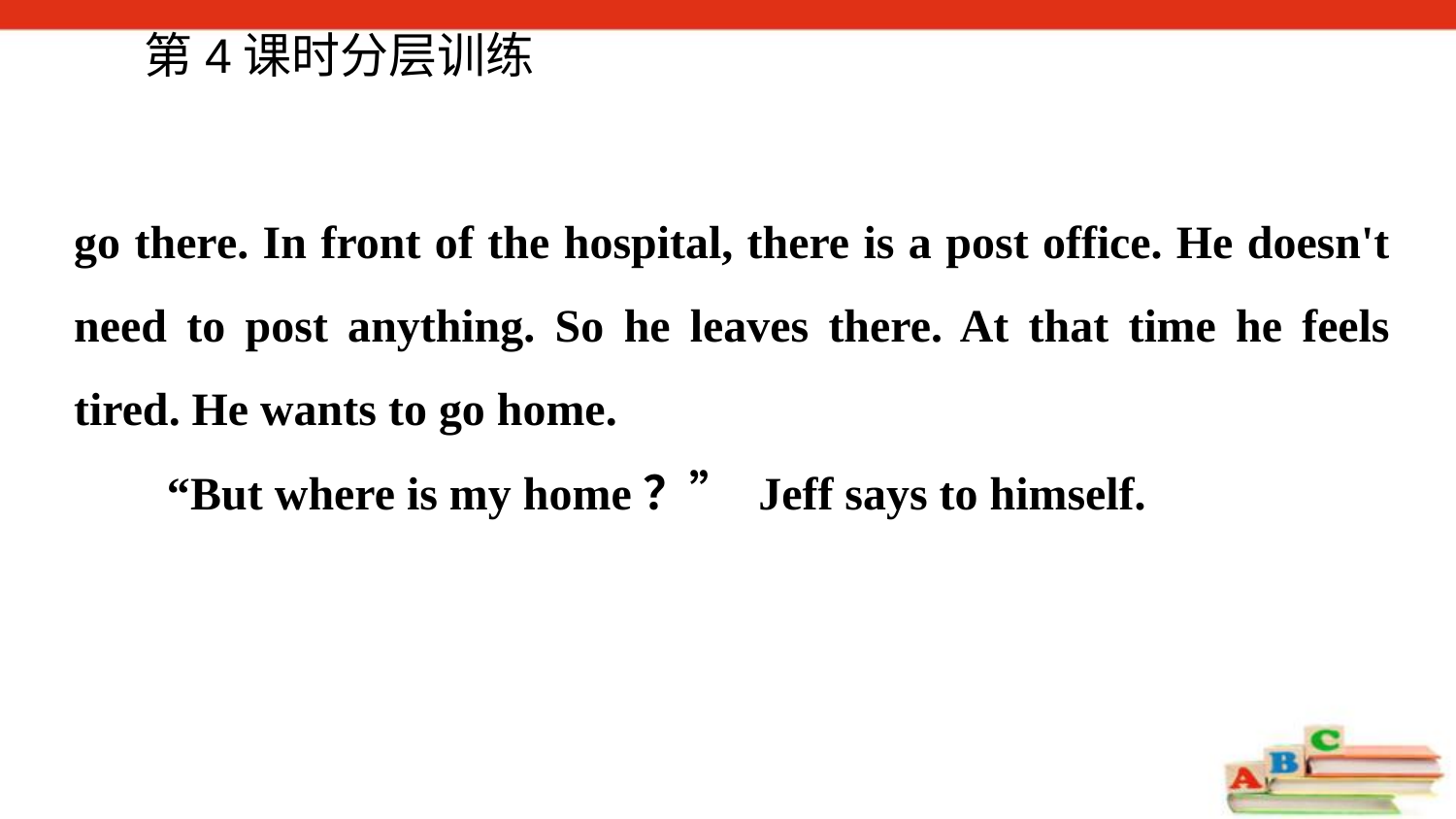

第4课时分层训练
go there. In front of the hospital, there is a post office. He doesn't need to post anything. So he leaves there. At that time he feels tired. He wants to go home.
        “But where is my home？” Jeff says to himself.